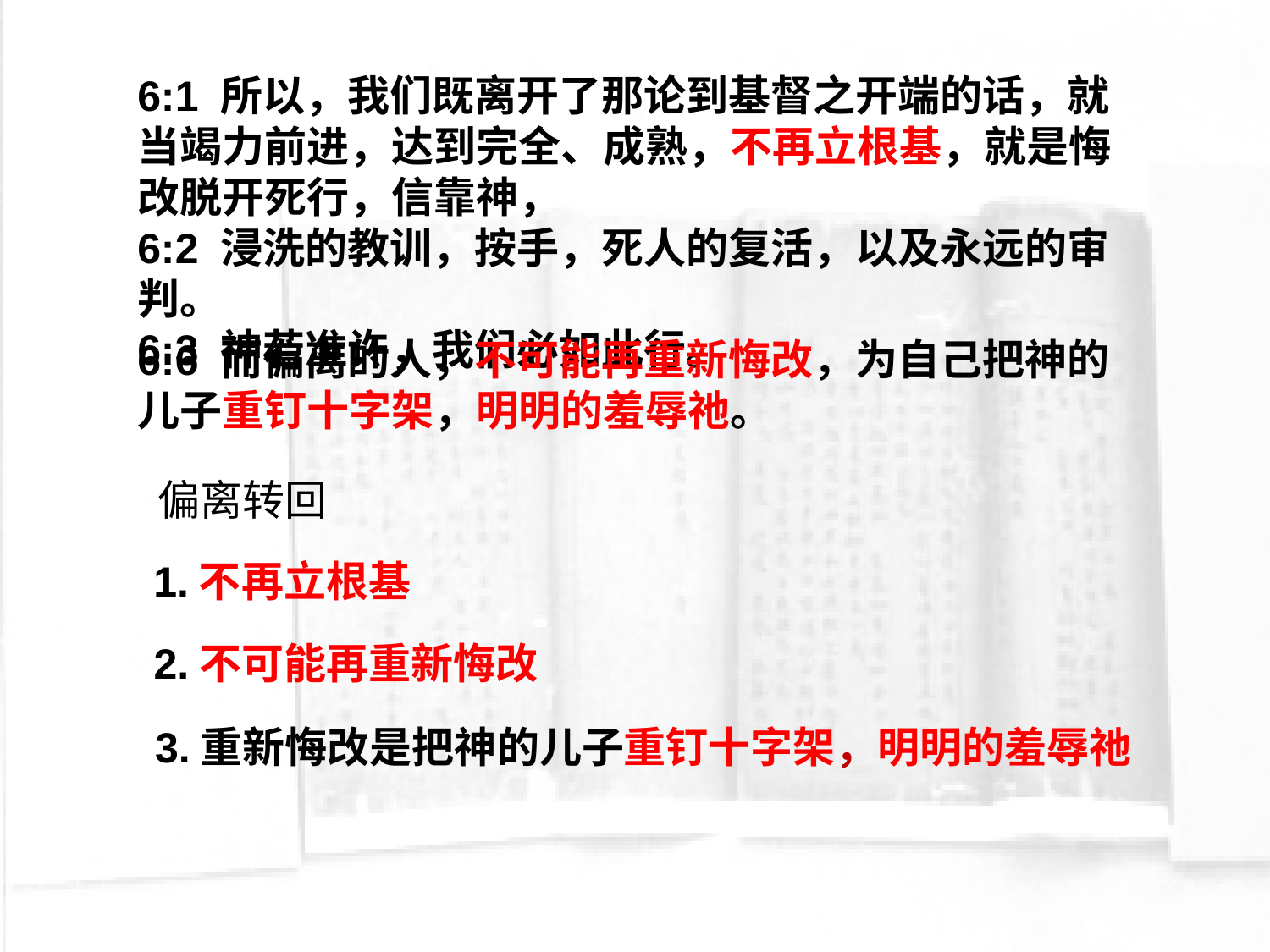

6:1 所以，我们既离开了那论到基督之开端的话，就当竭力前进，达到完全、成熟，不再立根基，就是悔改脱开死行，信靠神，
6:2 浸洗的教训，按手，死人的复活，以及永远的审判。
6:3 神若准许，我们必如此行。
6:6 而偏离的人，不可能再重新悔改，为自己把神的儿子重钉十字架，明明的羞辱祂。
偏离转回
1.不再立根基
2.不可能再重新悔改
3.重新悔改是把神的儿子重钉十字架，明明的羞辱祂